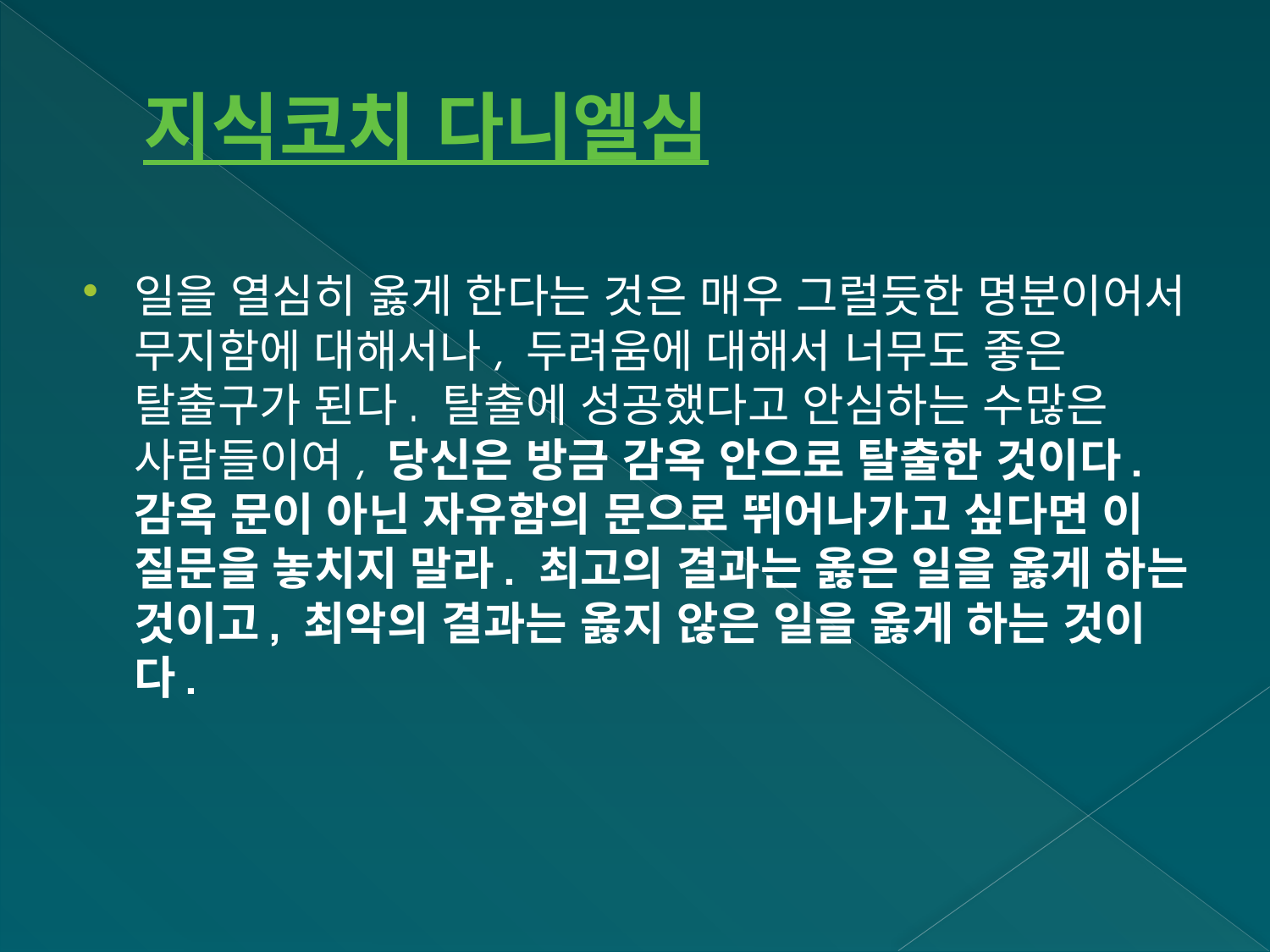

# 지식코치 다니엘심
일을 열심히 옳게 한다는 것은 매우 그럴듯한 명분이어서 무지함에 대해서나, 두려움에 대해서 너무도 좋은 탈출구가 된다. 탈출에 성공했다고 안심하는 수많은 사람들이여, 당신은 방금 감옥 안으로 탈출한 것이다.
감옥 문이 아닌 자유함의 문으로 뛰어나가고 싶다면 이 질문을 놓치지 말라. 최고의 결과는 옳은 일을 옳게 하는 것이고, 최악의 결과는 옳지 않은 일을 옳게 하는 것이다.